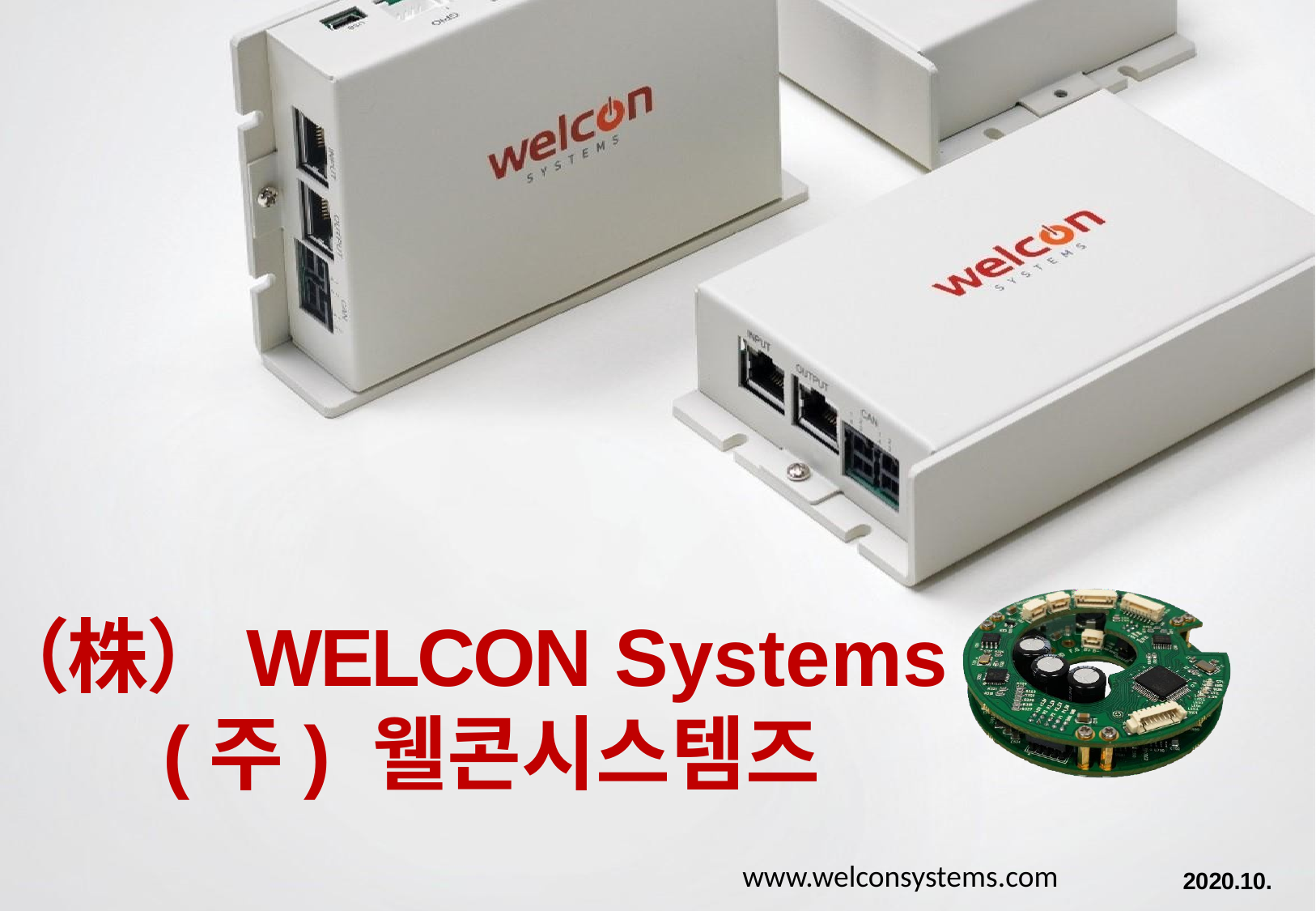

# （株）WELCON Systems (주) 웰콘시스템즈
www.welconsystems.com
2020.10.